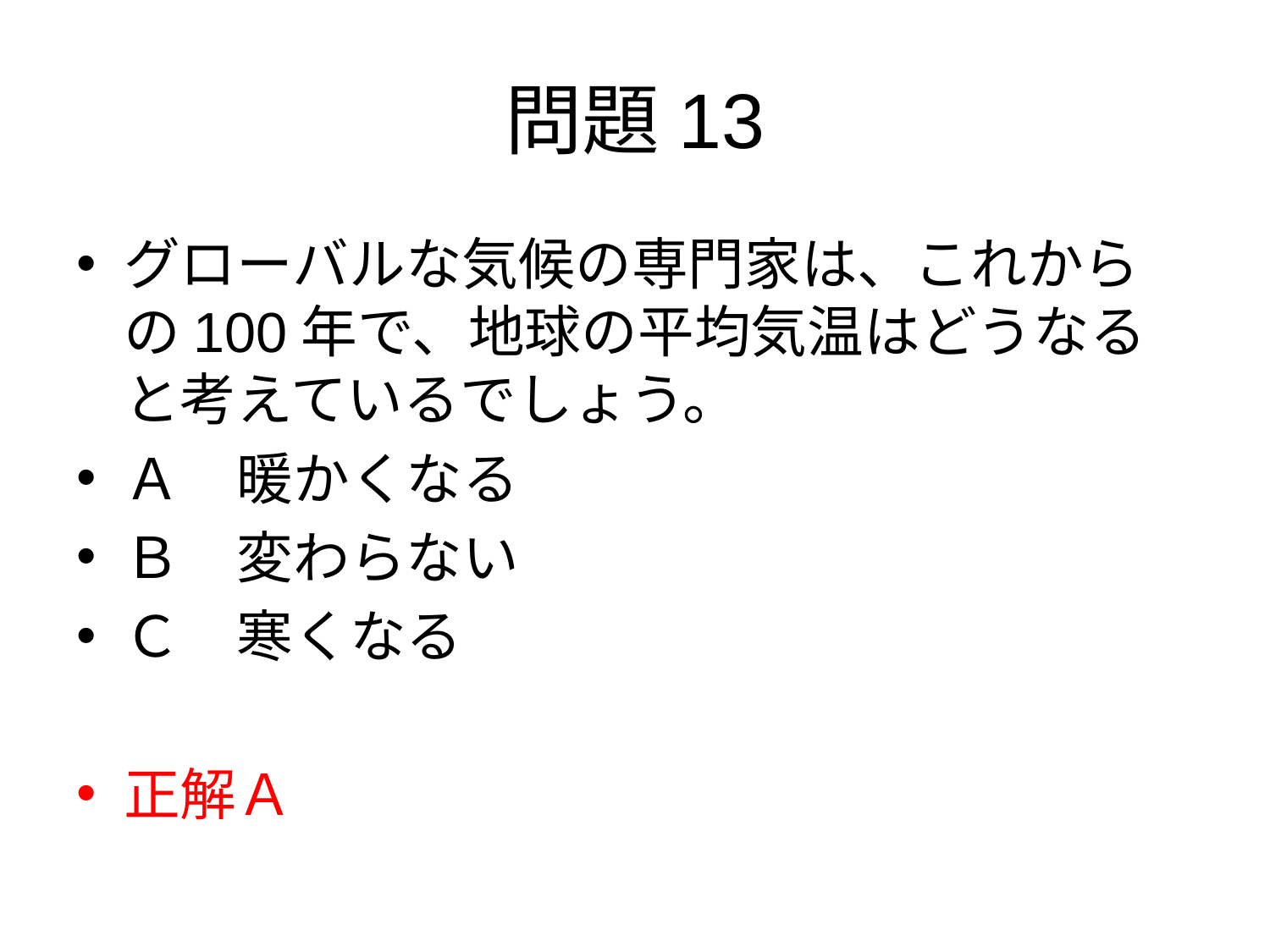

# 問題13
グローバルな気候の専門家は、これからの100年で、地球の平均気温はどうなると考えているでしょう。
Ａ　暖かくなる
Ｂ　変わらない
Ｃ　寒くなる

正解Ａ